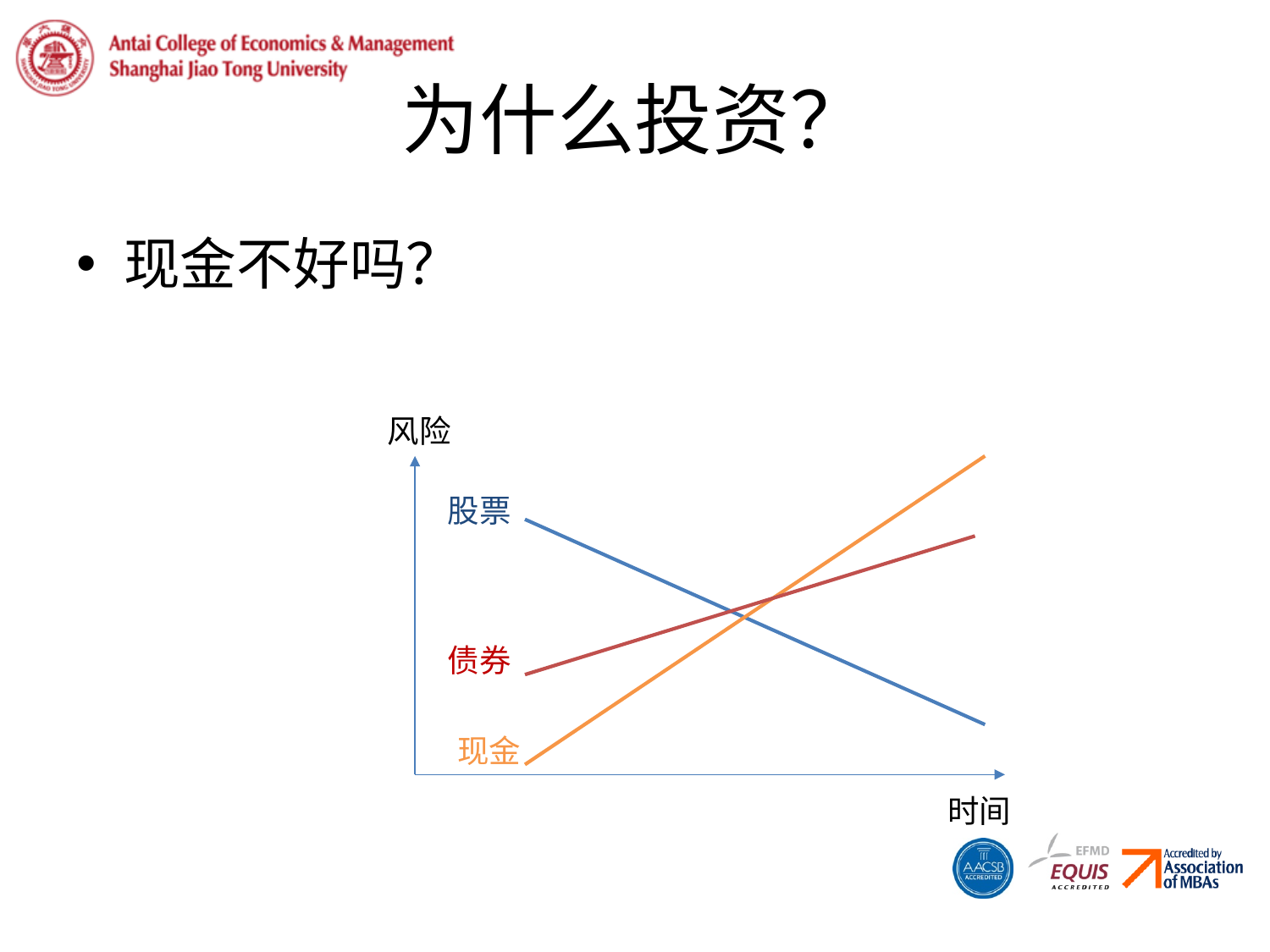

# 为什么投资？
现金不好吗？
风险
股票
债券
现金
时间